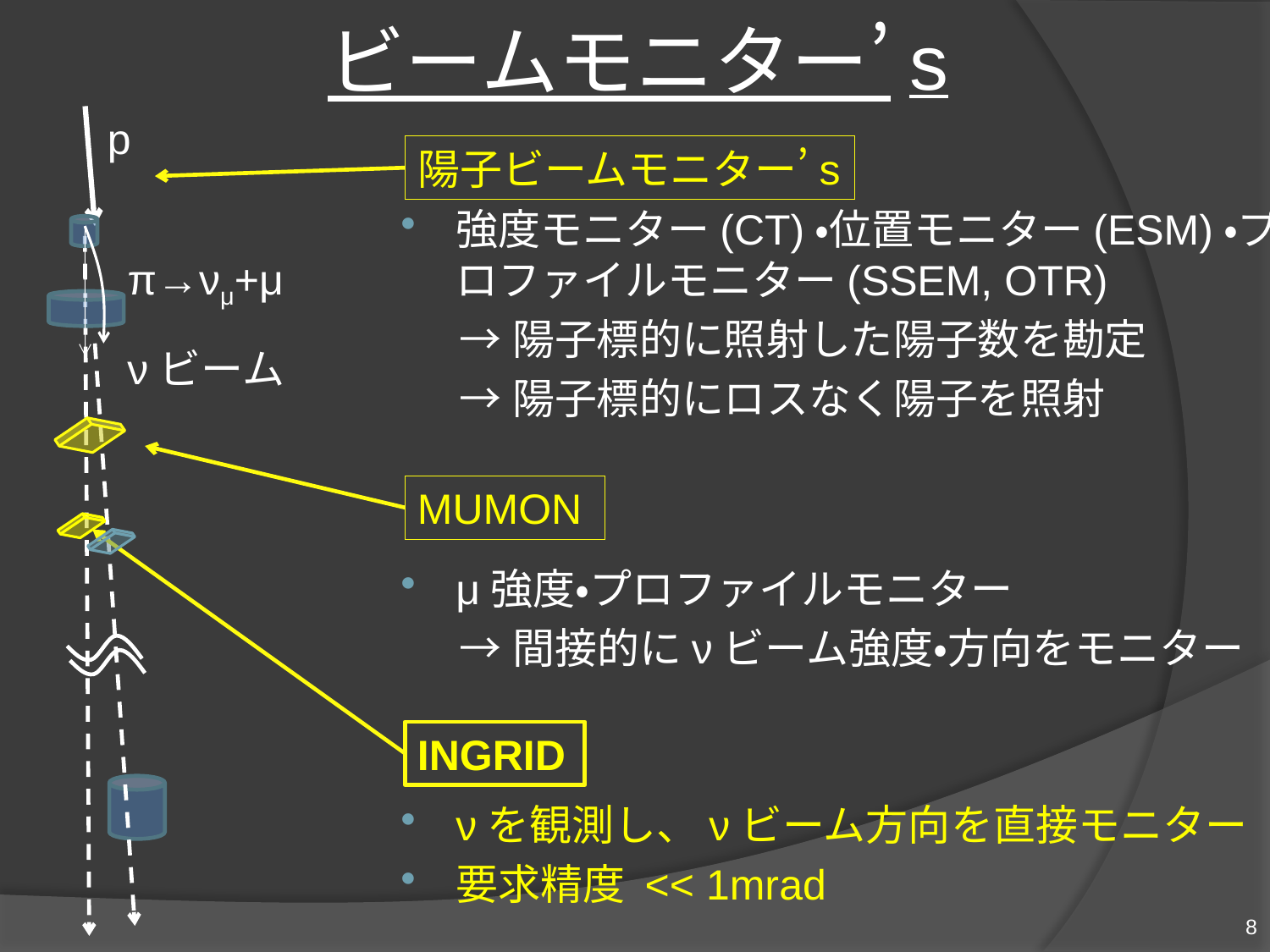

ビームモニター’s
p

π→νμ+μ

νビーム

陽子ビームモニター’s
強度モニター(CT)・位置モニター(ESM)・プロファイルモニター(SSEM, OTR)
→陽子標的に照射した陽子数を勘定
→陽子標的にロスなく陽子を照射
MUMON

μ強度・プロファイルモニター
→間接的にνビーム強度・方向をモニター
INGRID
νを観測し、νビーム方向を直接モニター
要求精度 << 1mrad
8